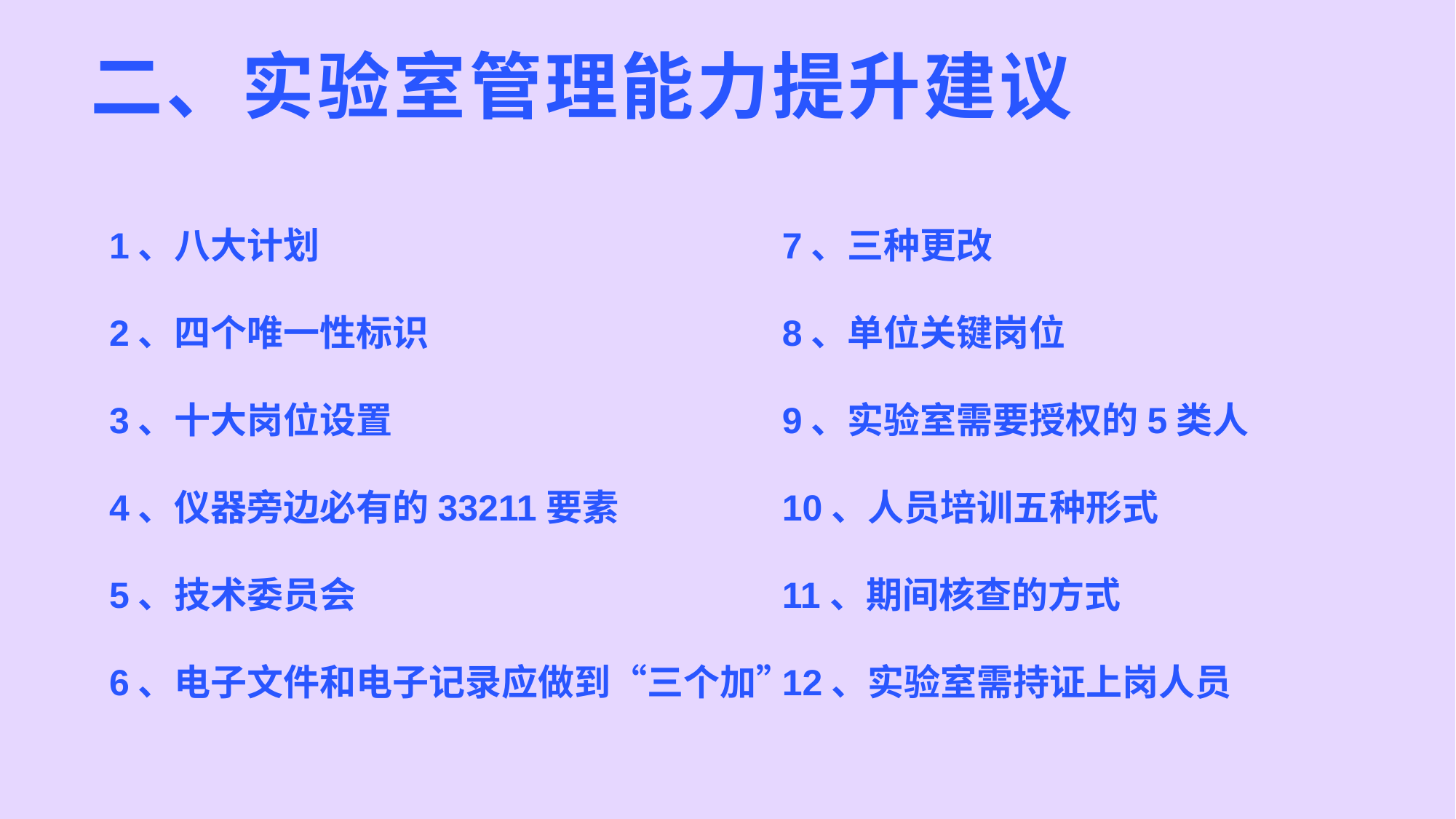

# 二、实验室管理能力提升建议
1、八大计划
2、四个唯一性标识
3、十大岗位设置
4、仪器旁边必有的33211要素
5、技术委员会
6、电子文件和电子记录应做到“三个加”

7、三种更改
8、单位关键岗位
9、实验室需要授权的5类人
10、人员培训五种形式
11、期间核查的方式
12、实验室需持证上岗人员